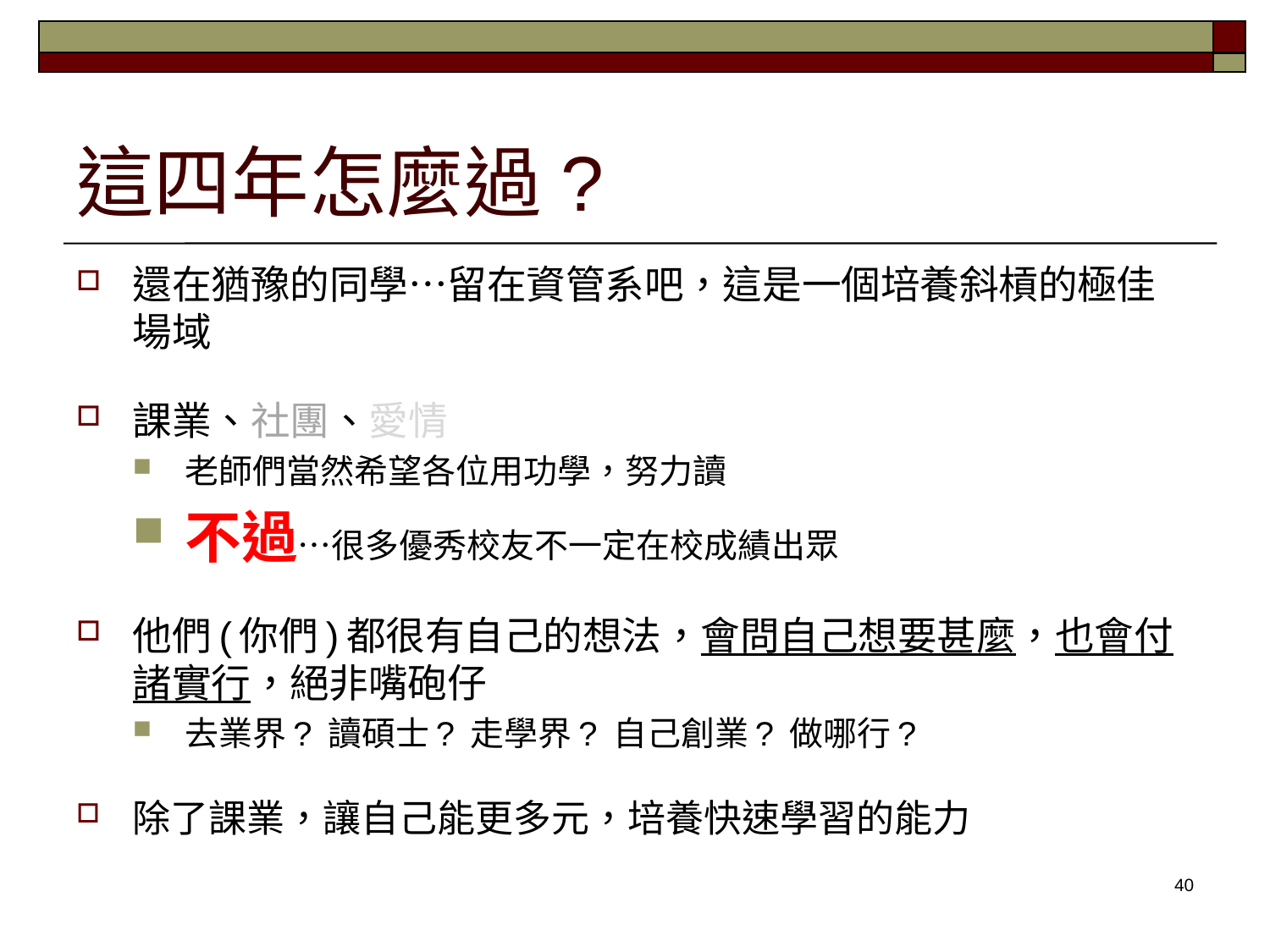

# 這四年怎麼過?
還在猶豫的同學…留在資管系吧，這是一個培養斜槓的極佳場域

課業、社團、愛情
老師們當然希望各位用功學，努力讀
不過…很多優秀校友不一定在校成績出眾

他們(你們)都很有自己的想法，會問自己想要甚麼，也會付諸實行，絕非嘴砲仔
去業界? 讀碩士? 走學界? 自己創業? 做哪行?

除了課業，讓自己能更多元，培養快速學習的能力
40